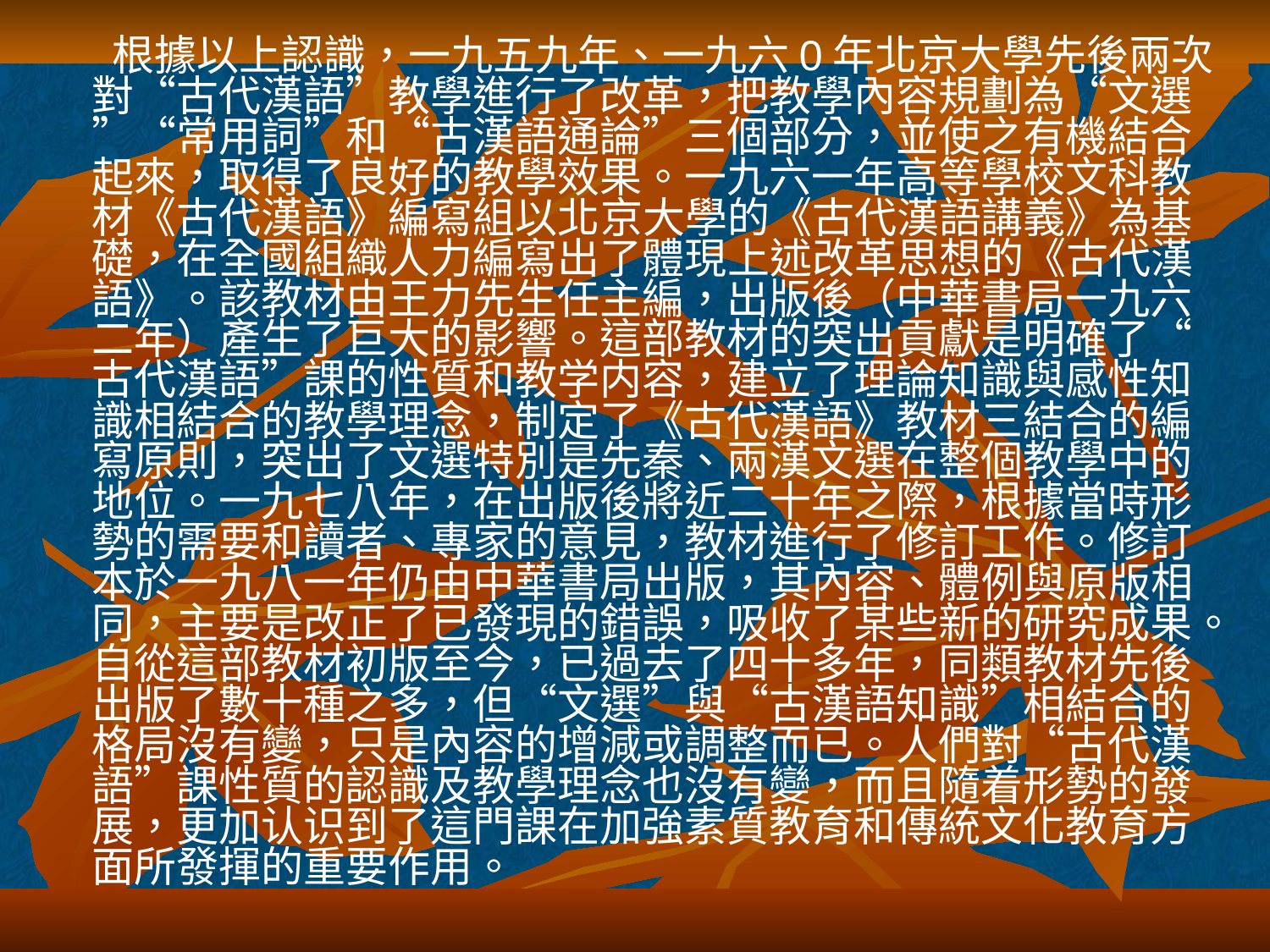

根據以上認識，一九五九年、一九六0年北京大學先後兩次對“古代漢語”教學進行了改革，把教學內容規劃為“文選”“常用詞”和“古漢語通論”三個部分，並使之有機結合起來，取得了良好的教學效果。一九六一年高等學校文科教材《古代漢語》編寫組以北京大學的《古代漢語講義》為基礎，在全國組織人力編寫出了體現上述改革思想的《古代漢語》。該教材由王力先生任主編，出版後（中華書局一九六二年）產生了巨大的影響。這部教材的突出貢獻是明確了“古代漢語”課的性質和教学内容，建立了理論知識與感性知識相結合的教學理念，制定了《古代漢語》教材三結合的編寫原則，突出了文選特別是先秦、兩漢文選在整個教學中的地位。一九七八年，在出版後將近二十年之際，根據當時形勢的需要和讀者、專家的意見，教材進行了修訂工作。修訂本於一九八一年仍由中華書局出版，其內容、體例與原版相同，主要是改正了已發現的錯誤，吸收了某些新的研究成果。自從這部教材初版至今，已過去了四十多年，同類教材先後出版了數十種之多，但“文選”與“古漢語知識”相結合的格局沒有變，只是內容的增減或調整而已。人們對“古代漢語”課性質的認識及教學理念也沒有變，而且隨着形勢的發展，更加认识到了這門課在加強素質教育和傳統文化教育方面所發揮的重要作用。